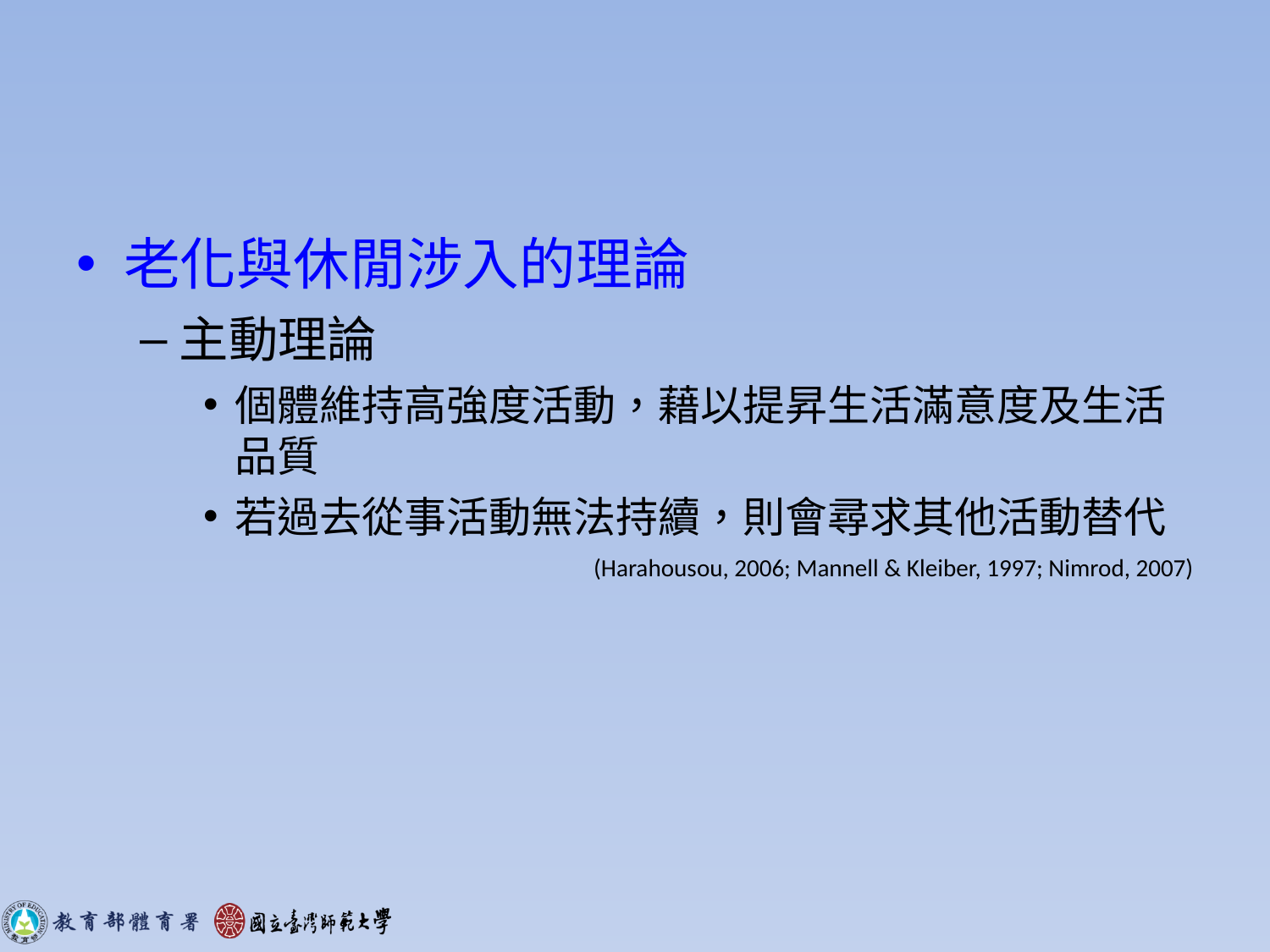

#
老化與休閒涉入的理論
主動理論
個體維持高強度活動，藉以提昇生活滿意度及生活品質
若過去從事活動無法持續，則會尋求其他活動替代
(Harahousou, 2006; Mannell & Kleiber, 1997; Nimrod, 2007)